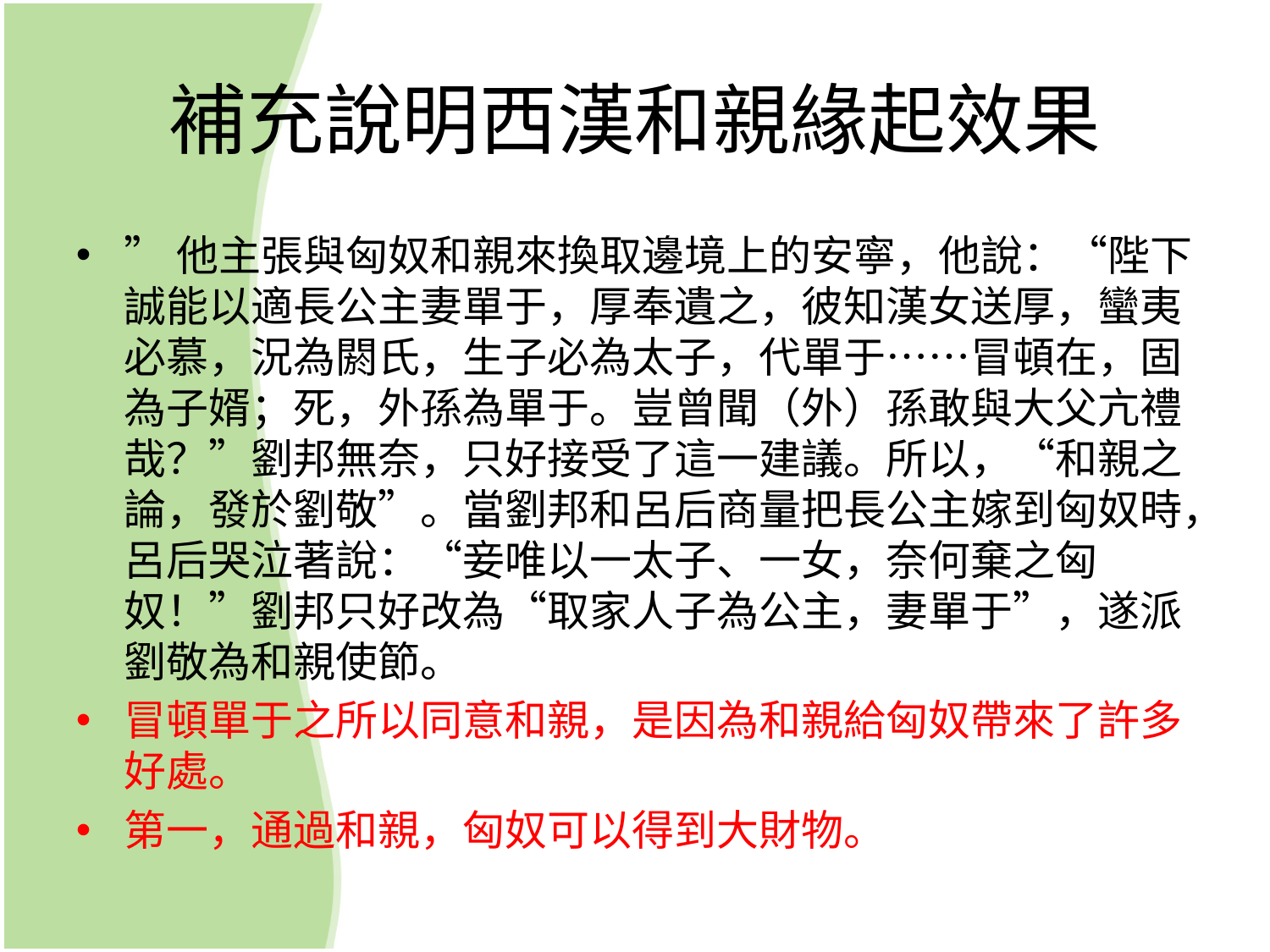

# 補充說明西漢和親緣起效果
”他主張與匈奴和親來換取邊境上的安寧，他說：“陛下誠能以適長公主妻單于，厚奉遺之，彼知漢女送厚，蠻夷必慕，況為閼氏，生子必為太子，代單于……冒頓在，固為子婿；死，外孫為單于。豈曾聞（外）孫敢與大父亢禮哉？”劉邦無奈，只好接受了這一建議。所以，“和親之論，發於劉敬”。當劉邦和呂后商量把長公主嫁到匈奴時，呂后哭泣著說：“妾唯以一太子、一女，奈何棄之匈奴！”劉邦只好改為“取家人子為公主，妻單于”，遂派劉敬為和親使節。
冒頓單于之所以同意和親，是因為和親給匈奴帶來了許多好處。
第一，通過和親，匈奴可以得到大財物。